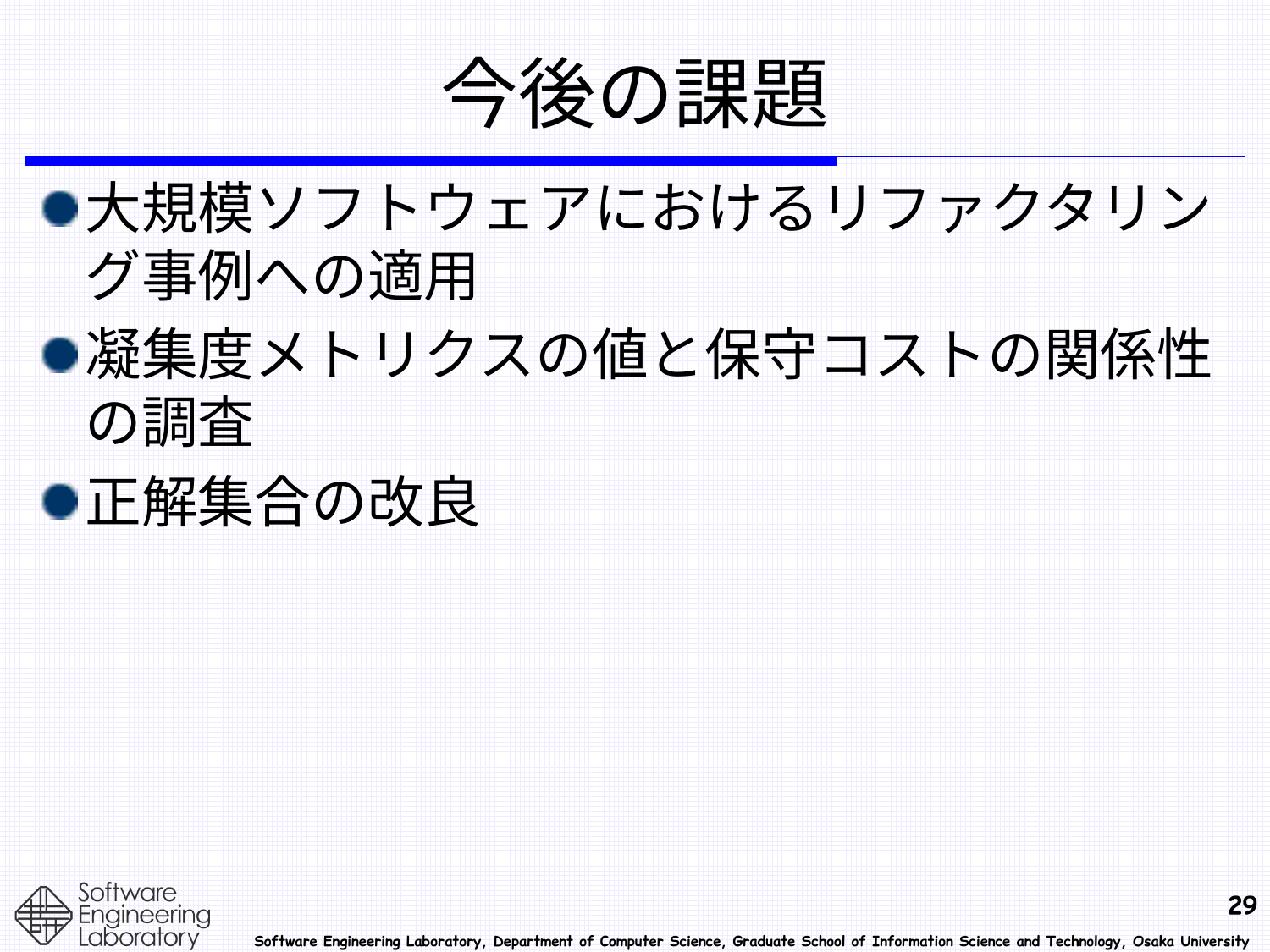

# 今後の課題
大規模ソフトウェアにおけるリファクタリング事例への適用
凝集度メトリクスの値と保守コストの関係性の調査
正解集合の改良